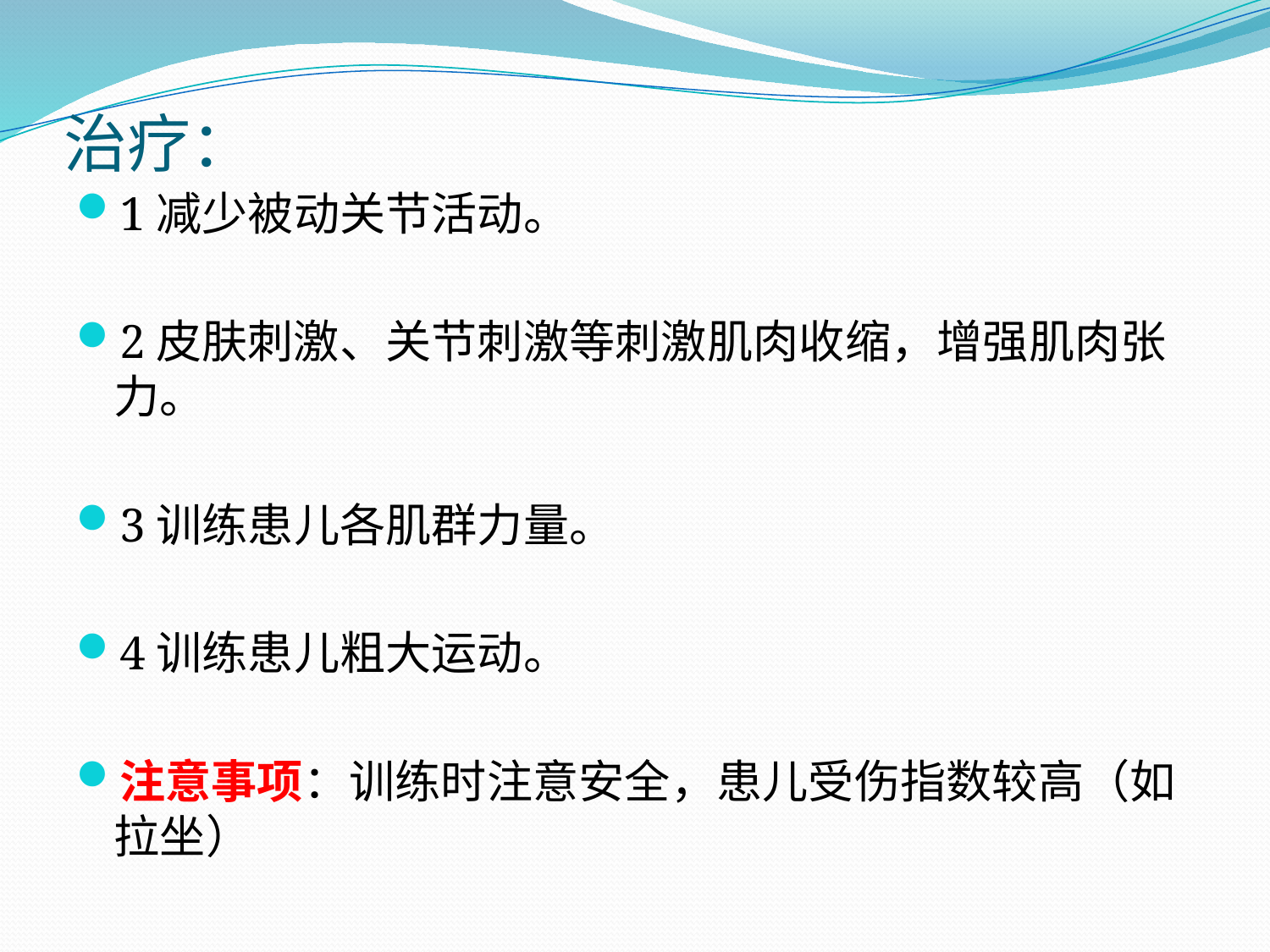

# 治疗：
1减少被动关节活动。

2皮肤刺激、关节刺激等刺激肌肉收缩，增强肌肉张力。

3训练患儿各肌群力量。

4训练患儿粗大运动。

注意事项：训练时注意安全，患儿受伤指数较高（如拉坐）